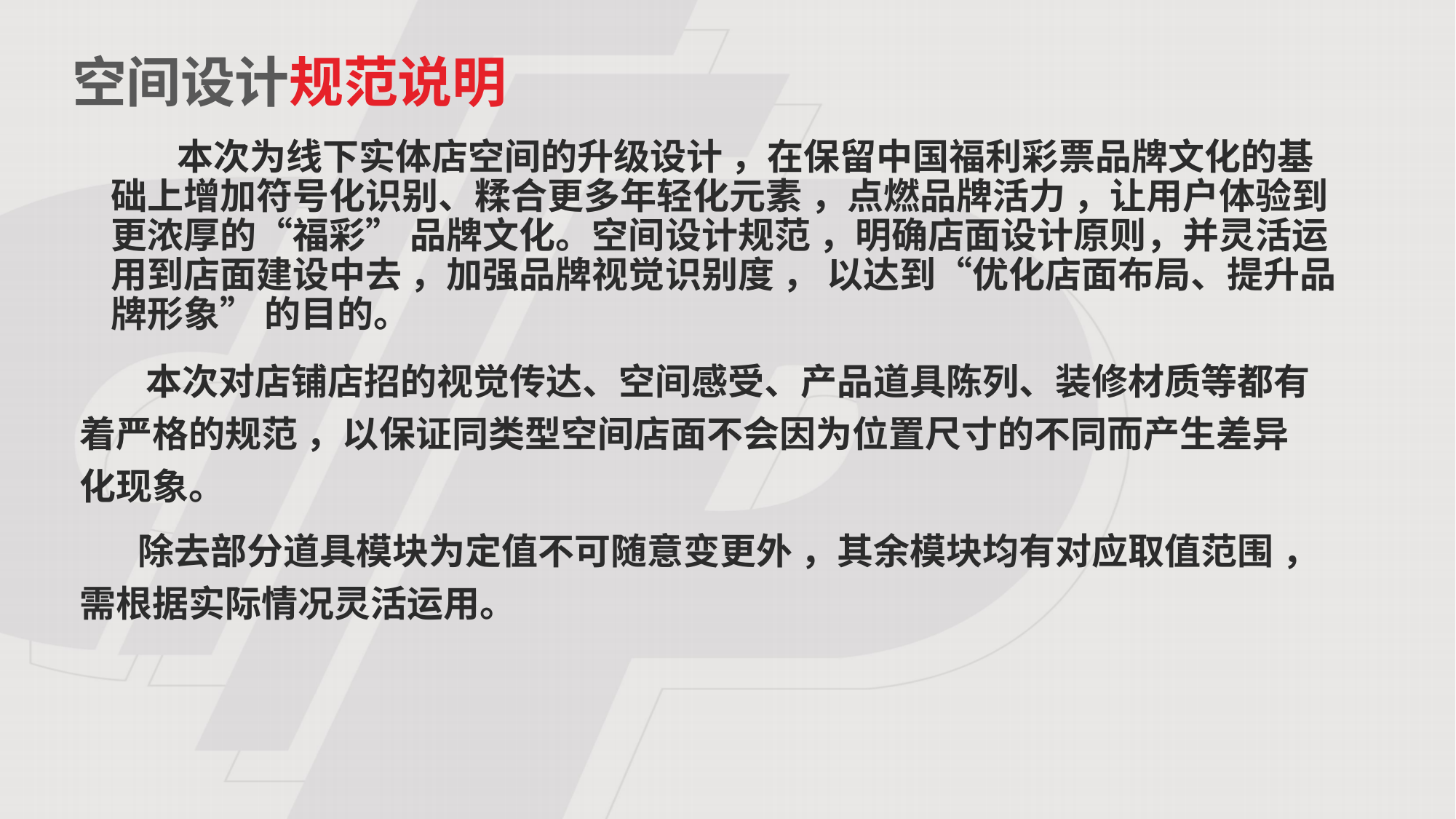

# 空间设计规范说明
       本次为线下实体店空间的升级设计 ，在保留中国福利彩票品牌文化的基础上增加符号化识别、糅合更多年轻化元素 ，点燃品牌活力 ，让用户体验到更浓厚的“福彩” 品牌文化。空间设计规范 ，明确店面设计原则，并灵活运用到店面建设中去 ，加强品牌视觉识别度 ， 以达到“优化店面布局、提升品牌形象” 的目的。
       本次对店铺店招的视觉传达、空间感受、产品道具陈列、装修材质等都有着严格的规范 ，以保证同类型空间店面不会因为位置尺寸的不同而产生差异化现象。
      除去部分道具模块为定值不可随意变更外 ，其余模块均有对应取值范围 ，需根据实际情况灵活运用。